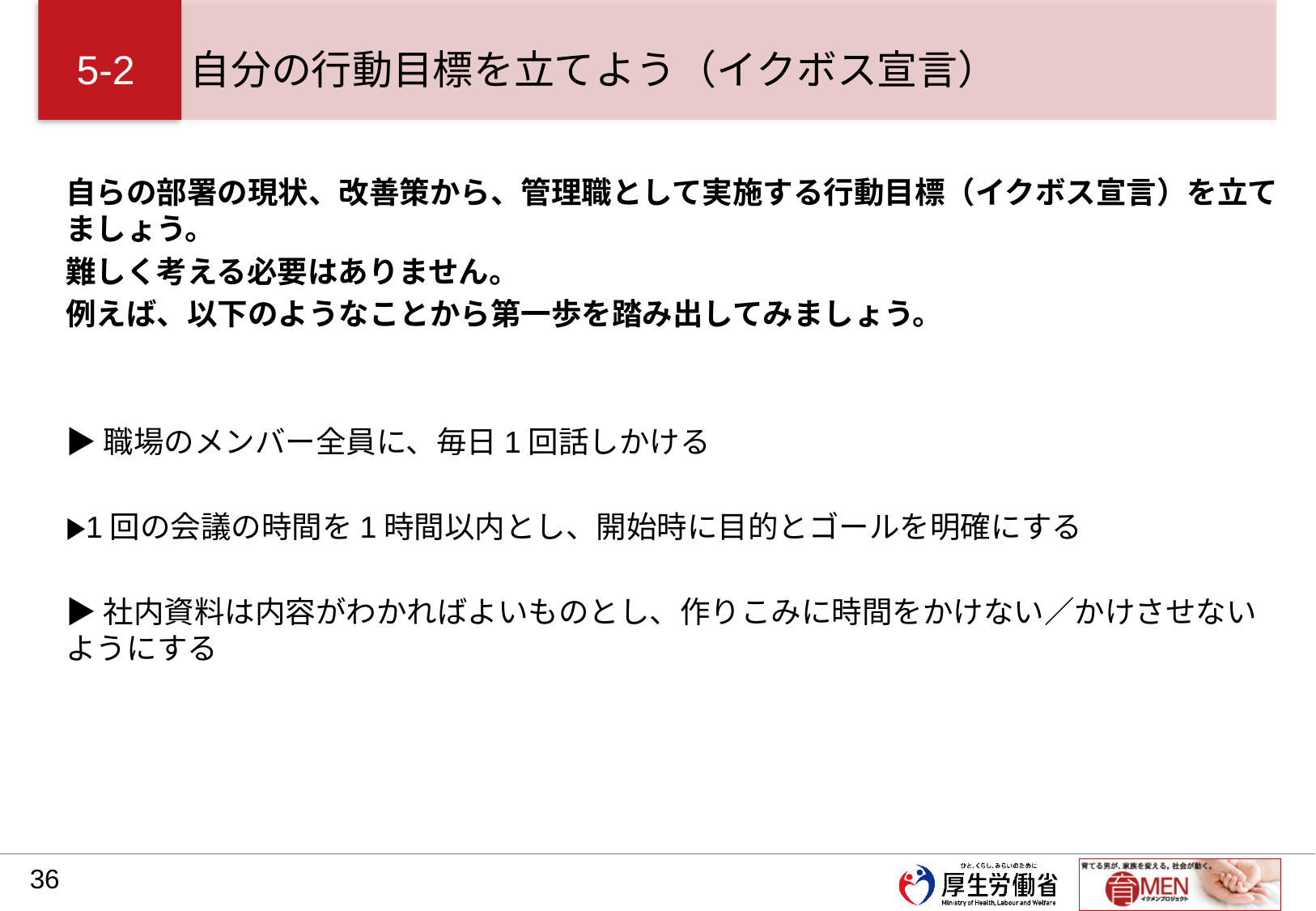

# 5-2    自分の行動目標を立てよう（イクボス宣言）
自らの部署の現状、改善策から、管理職として実施する行動目標（イクボス宣言）を立てましょう。
難しく考える必要はありません。
例えば、以下のようなことから第一歩を踏み出してみましょう。

▶︎職場のメンバー全員に、毎日1回話しかける

▶1回の会議の時間を1時間以内とし、開始時に目的とゴールを明確にする

▶社内資料は内容がわかればよいものとし、作りこみに時間をかけない／かけさせないようにする

36